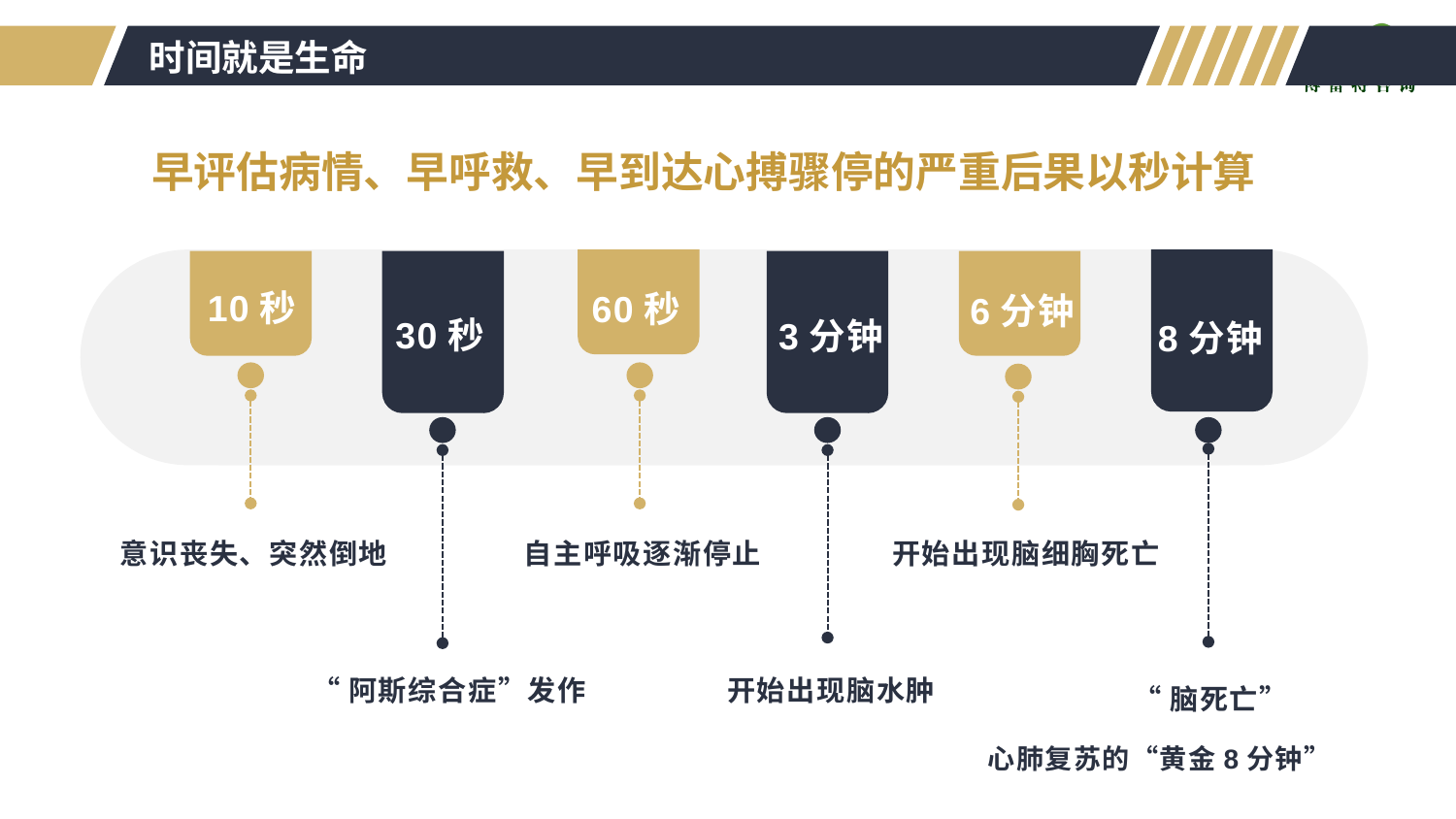

时间就是生命
早评估病情、早呼救、早到达心搏骤停的严重后果以秒计算

10秒
60秒
6分钟
30秒
3分钟
8分钟

意识丧失、突然倒地
自主呼吸逐渐停止
开始出现脑细胸死亡
“脑死亡”
“阿斯综合症”发作
开始出现脑水肿
心肺复苏的“黄金8分钟”